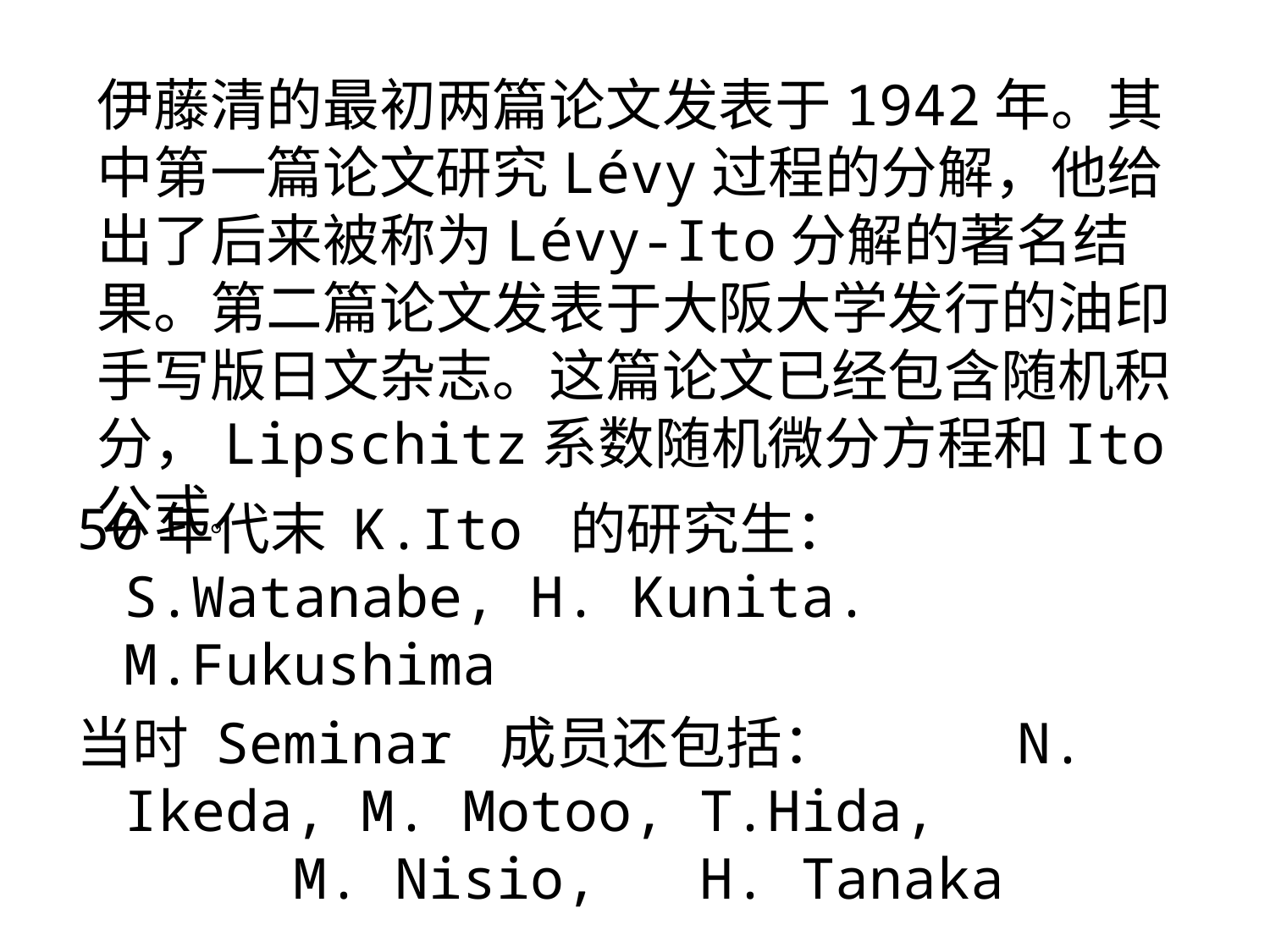

伊藤清的最初两篇论文发表于1942年。其中第一篇论文研究Lévy过程的分解，他给出了后来被称为Lévy-Ito分解的著名结果。第二篇论文发表于大阪大学发行的油印手写版日文杂志。这篇论文已经包含随机积分，Lipschitz系数随机微分方程和Ito公式。
50年代末 K.Ito 的研究生：      S.Watanabe, H. Kunita. M.Fukushima
当时 Seminar 成员还包括：             N. Ikeda, M. Motoo, T.Hida,             M. Nisio,   H. Tanaka